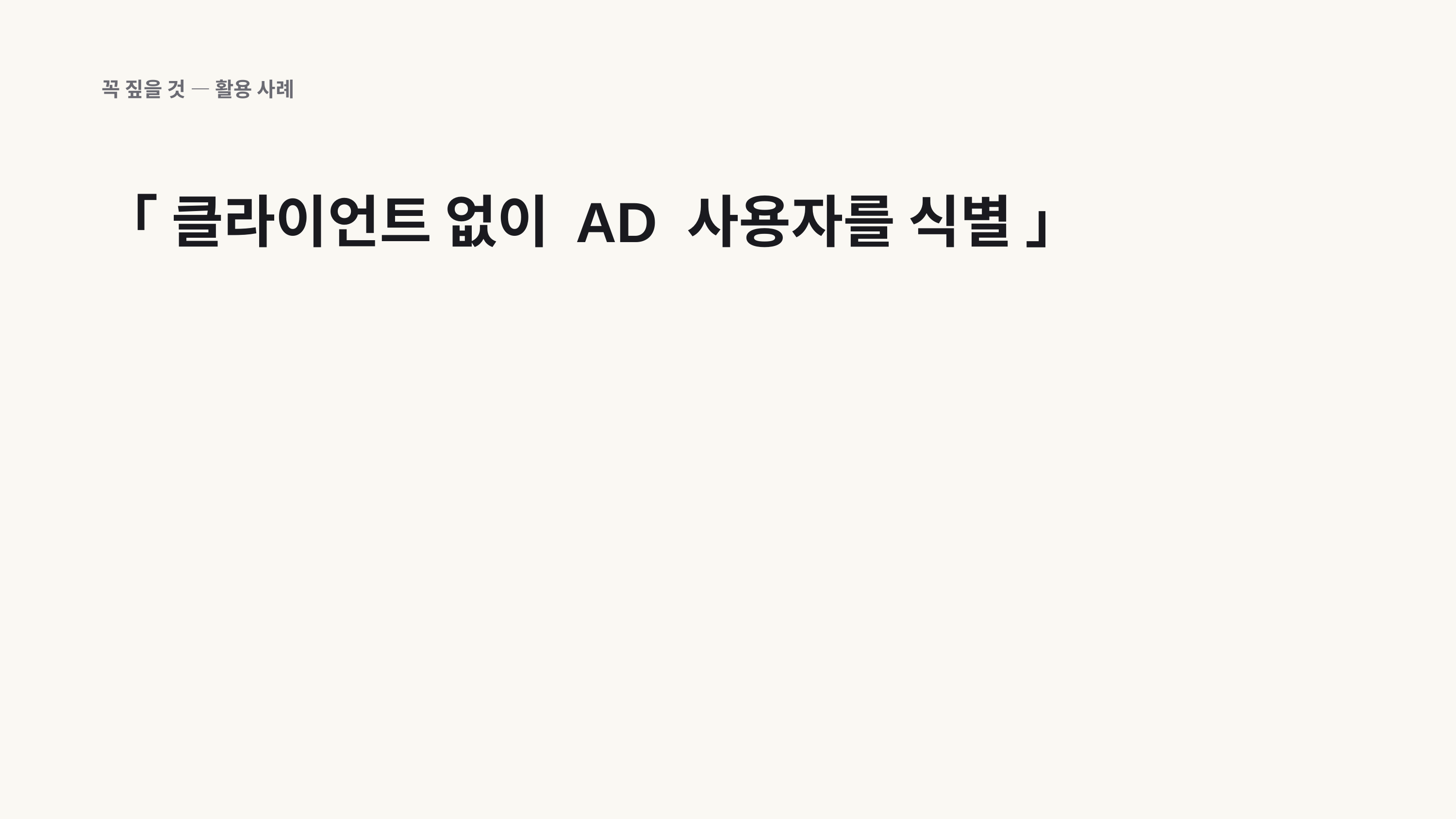

꼭 짚을 것 — 활용 사례
「 클라이언트 없이 AD 사용자를 식별 」